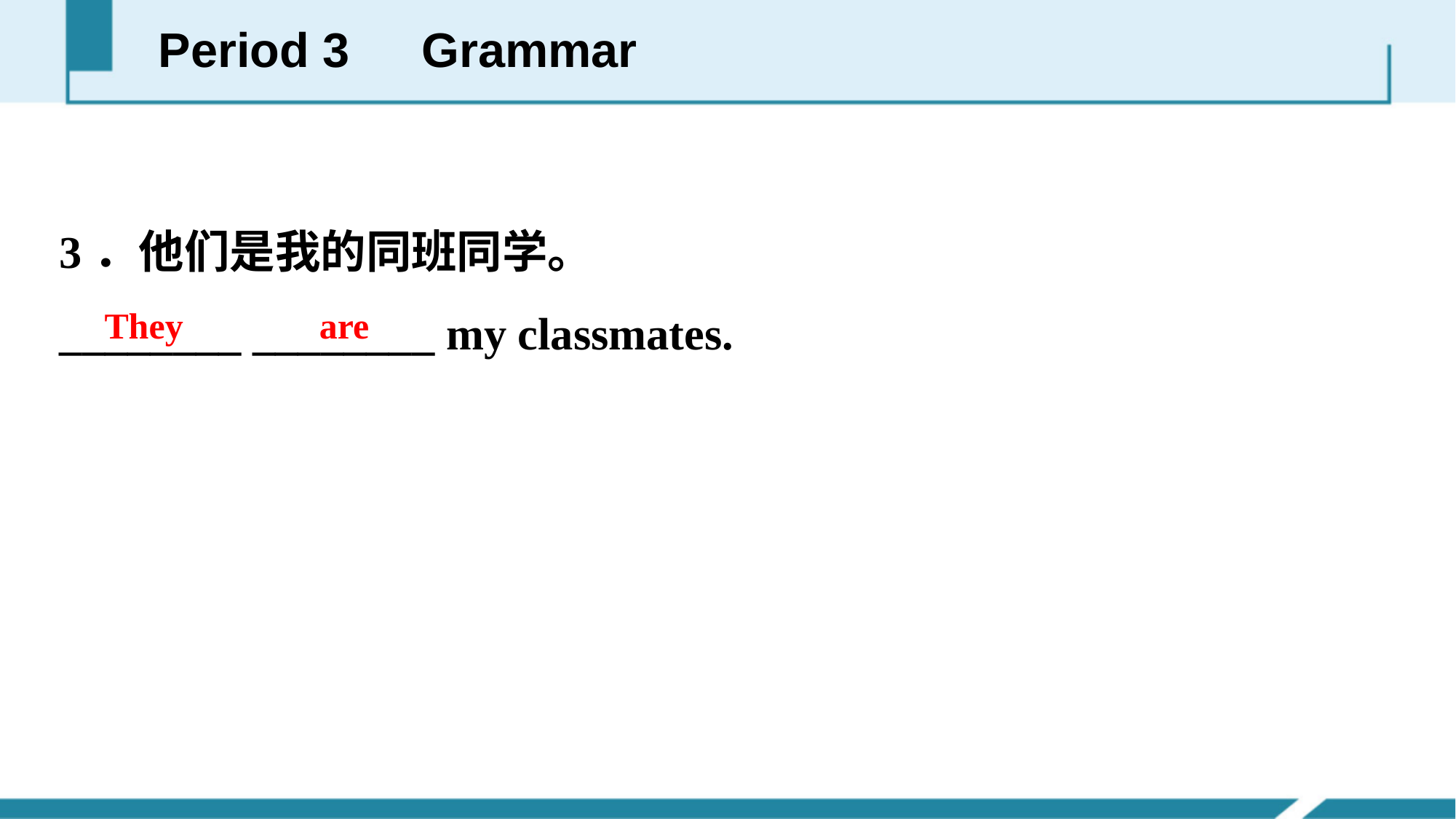

Period 3　Grammar
3．他们是我的同班同学。
________ ________ my classmates.
They               are